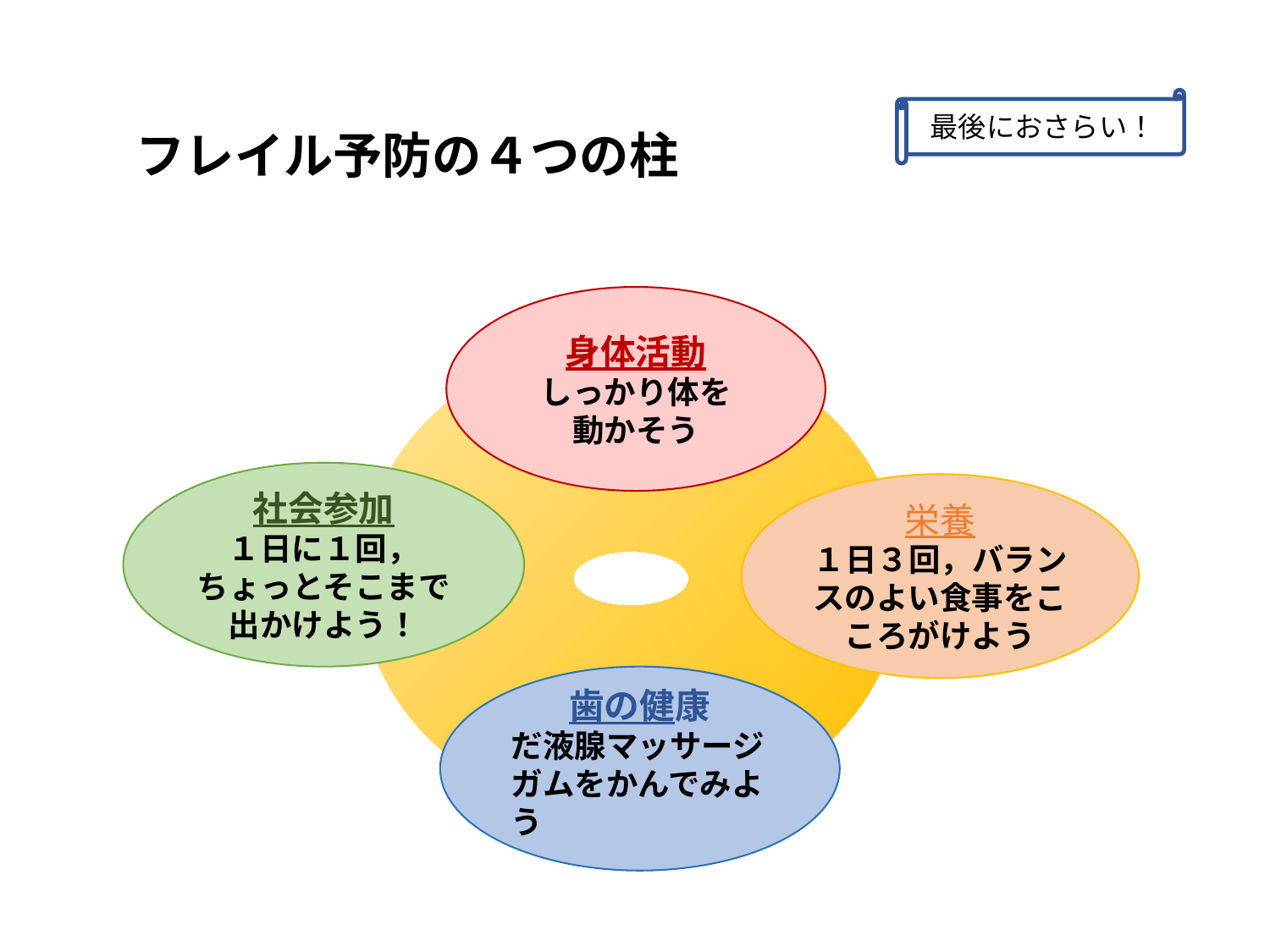

最後におさらい！
# フレイル予防の４つの柱
身体活動
しっかり体を
動かそう

社会参加
１日に１回，ちょっとそこまで出かけよう！
栄養
１日３回，バランスのよい食事をこころがけよう
歯の健康
だ液腺マッサージガムをかんでみよう